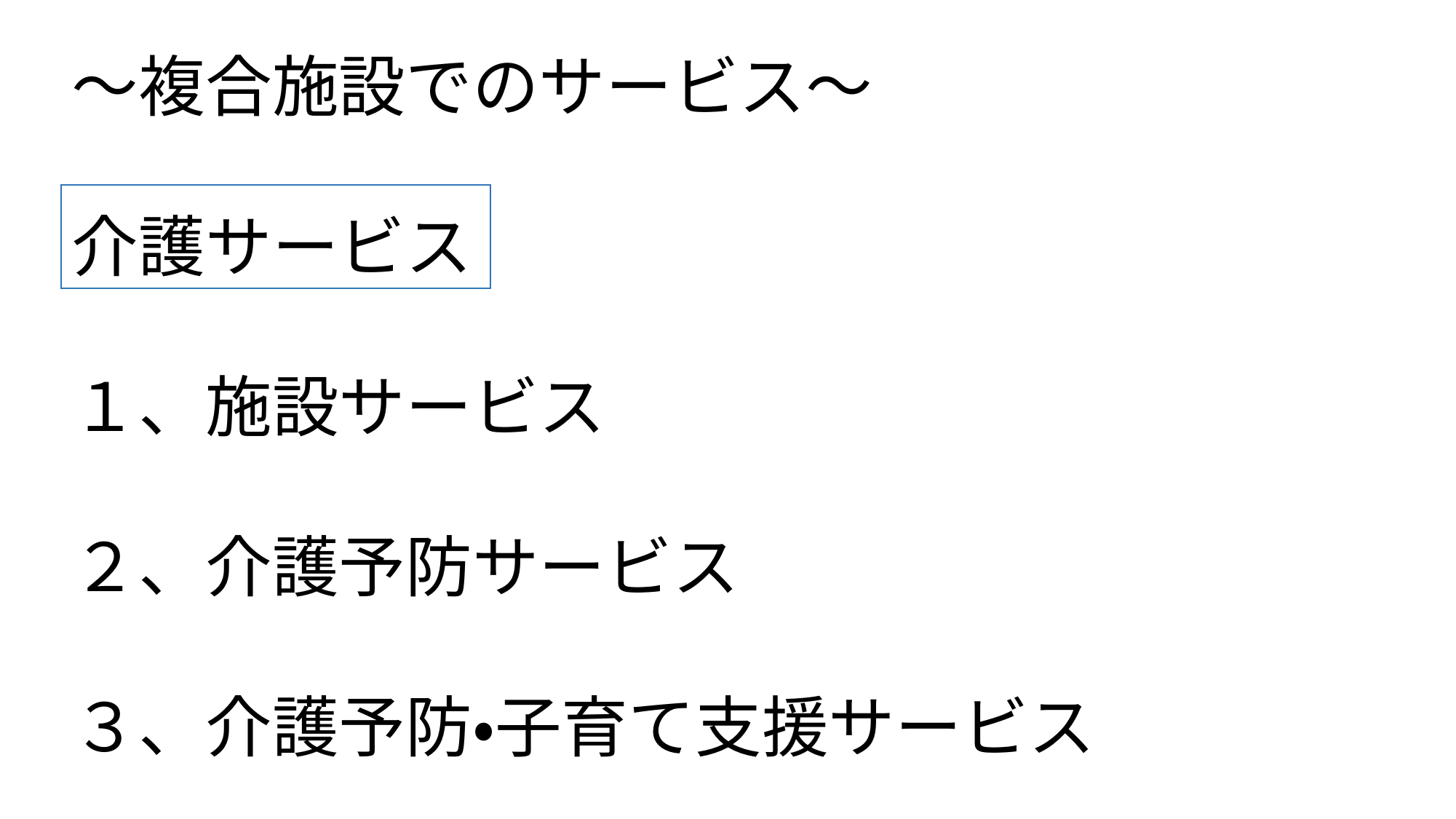

～複合施設でのサービス～

介護サービス

１、施設サービス

２、介護予防サービス

３、介護予防・子育て支援サービス